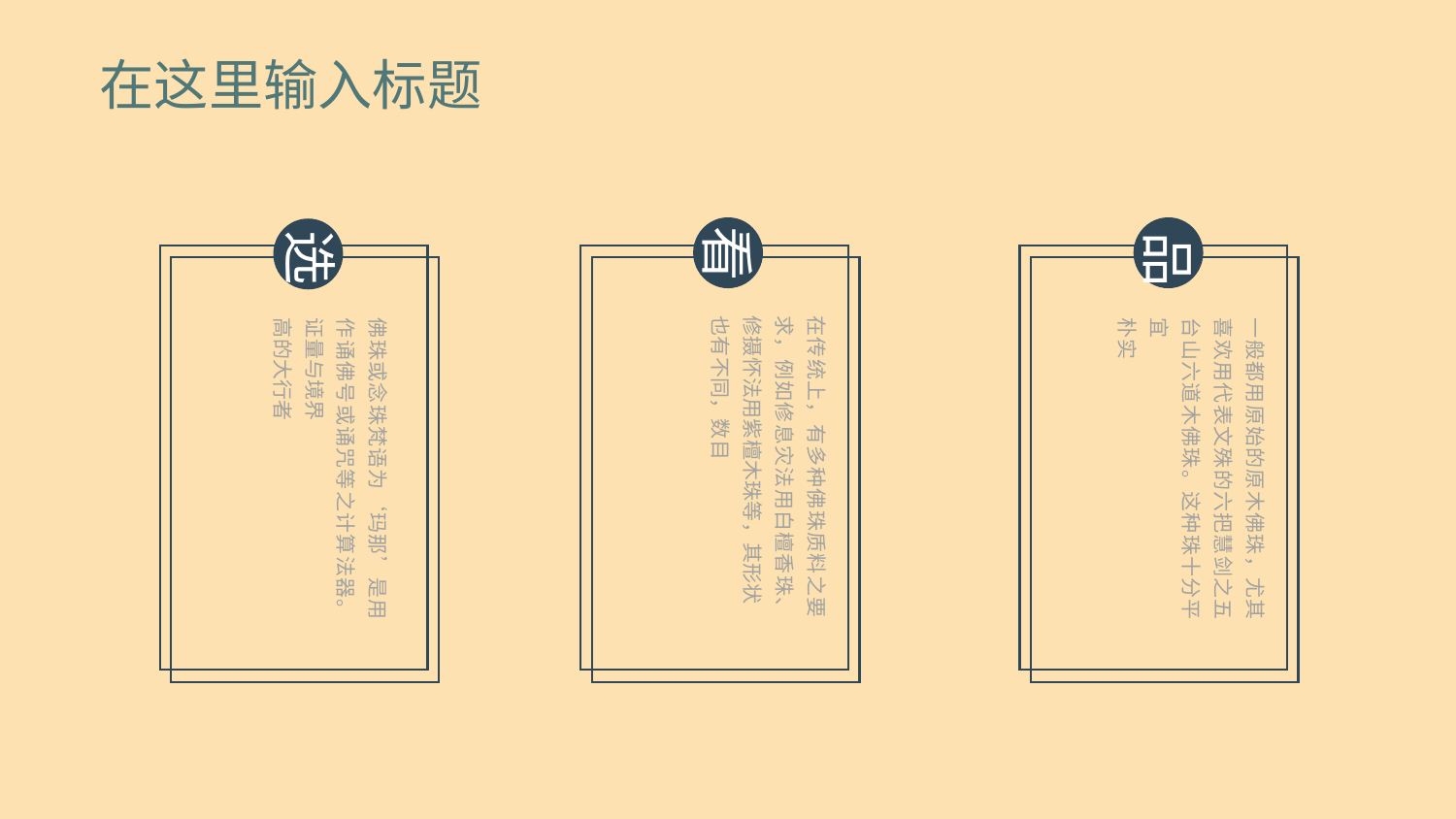

看
选

品

在传统上，有多种佛珠质料之要求，例如修息灾法用白檀香珠、修摄怀法用紫檀木珠等，其形状
也有不同，数目
佛珠或念珠梵语为‘玛那’是用作诵佛号或诵咒等之计算法器。证量与境界
高的大行者
一般都用原始的原木佛珠，尤其喜欢用代表文殊的六把慧剑之五台山六道木佛珠。这种珠十分平宜
朴实